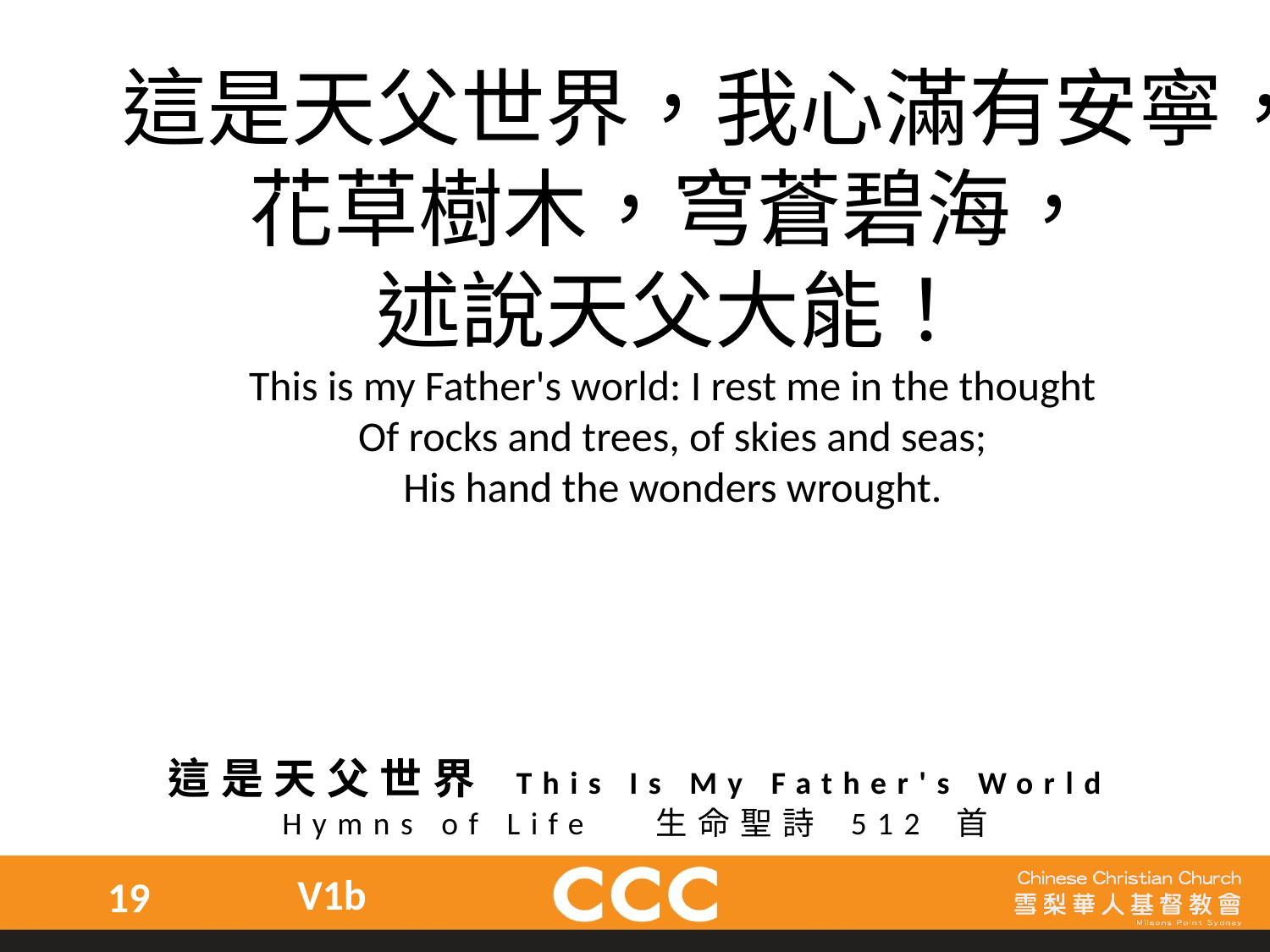

這是天父世界，我心滿有安寧，
花草樹木，穹蒼碧海，
述說天父大能！
This is my Father's world: I rest me in the thought
Of rocks and trees, of skies and seas;
His hand the wonders wrought.
這是天父世界 This Is My Father's World
Hymns of Life   生命聖詩 512 首
V1b
19